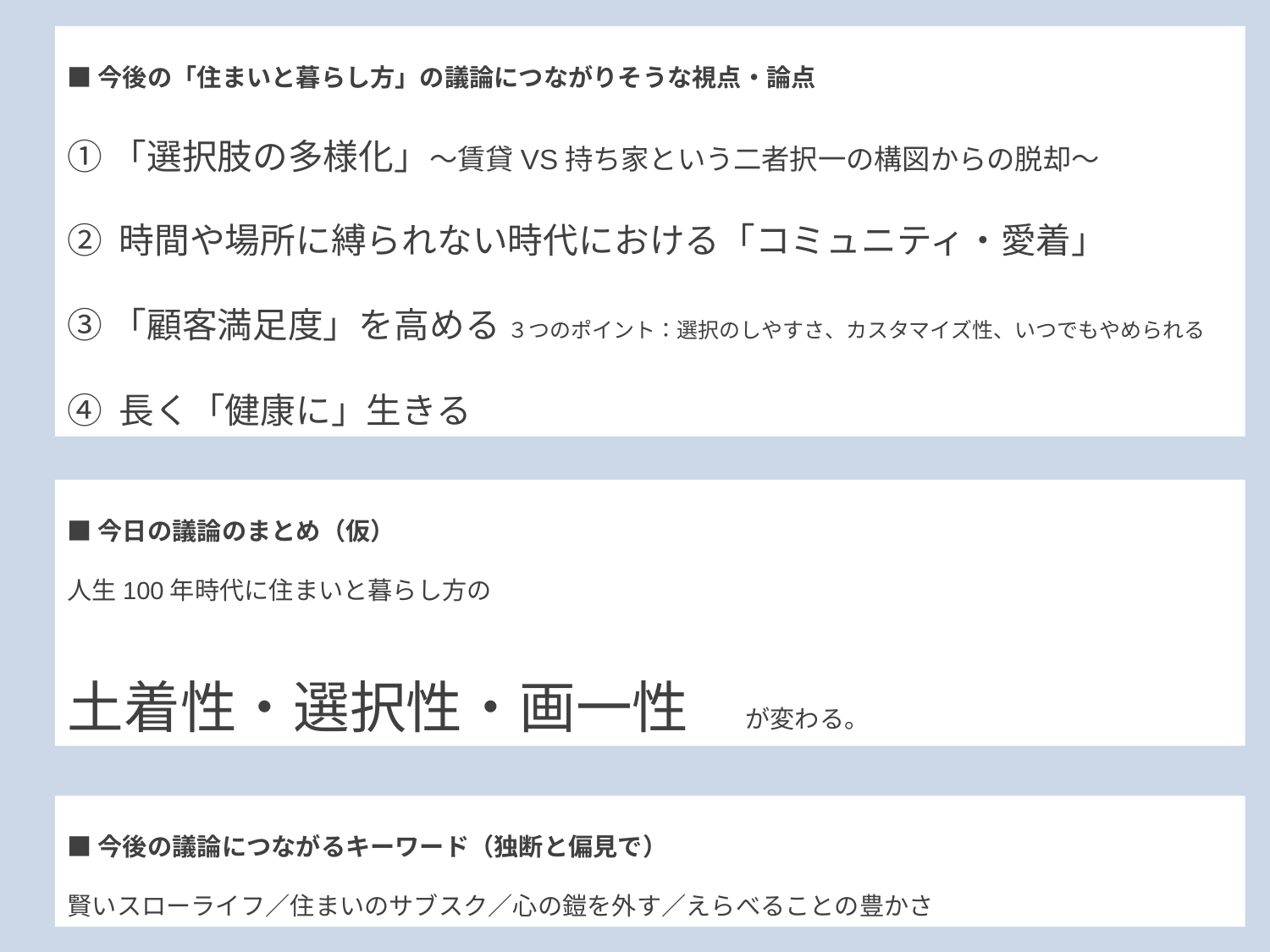

■今後の「住まいと暮らし方」の議論につながりそうな視点・論点
①「選択肢の多様化」～賃貸VS持ち家という二者択一の構図からの脱却～
② 時間や場所に縛られない時代における「コミュニティ・愛着」
③「顧客満足度」を高める ３つのポイント：選択のしやすさ、カスタマイズ性、いつでもやめられる
④ 長く「健康に」生きる
■今日の議論のまとめ（仮）
人生100年時代に住まいと暮らし方の
土着性・選択性・画一性　が変わる。
※
■今後の議論につながるキーワード（独断と偏見で）
賢いスローライフ／住まいのサブスク／心の鎧を外す／えらべることの豊かさ
2